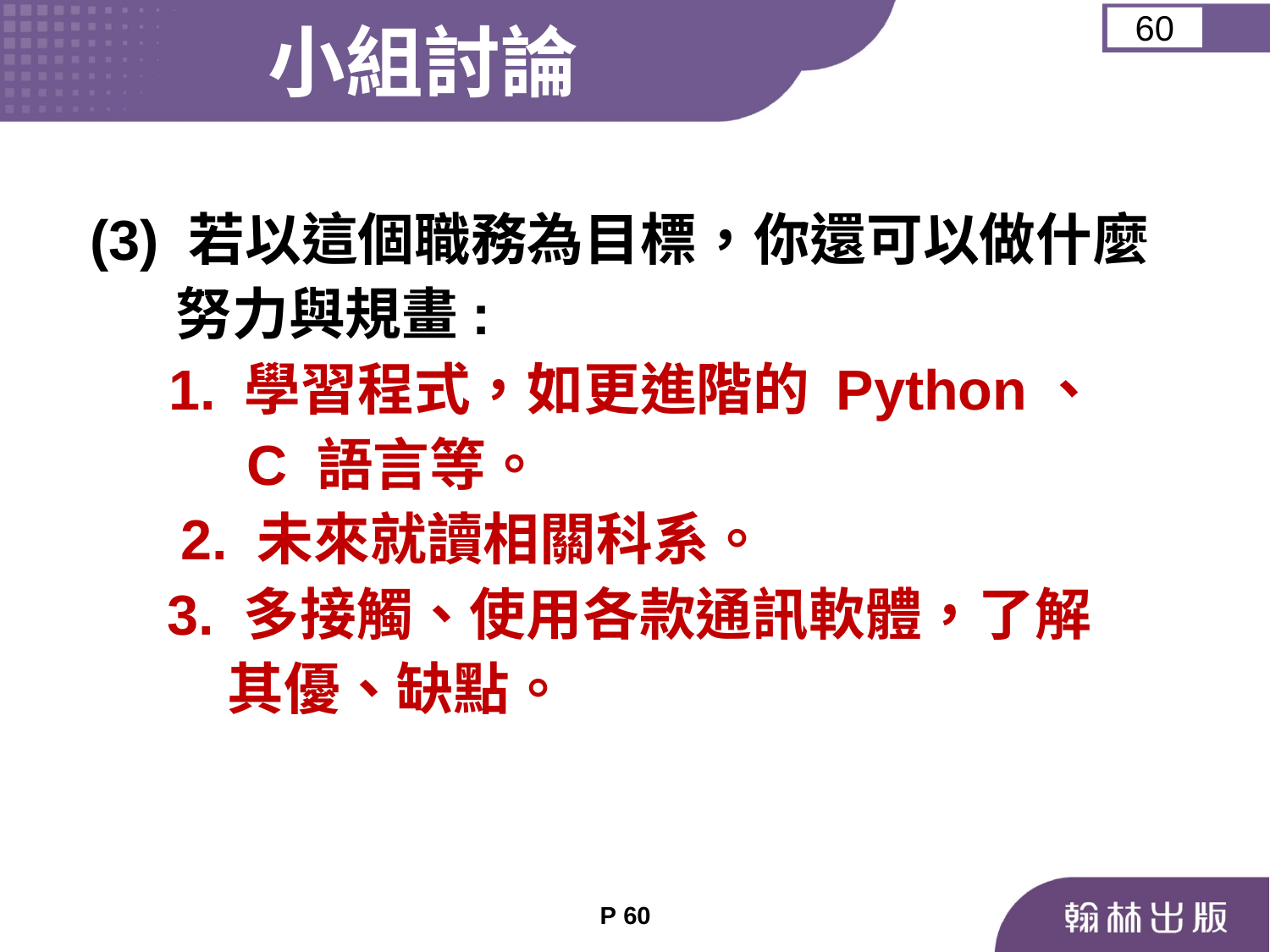

小組討論

60
  (3) 若以這個職務為目標，你還可以做什麼
        努力與規畫:
       1. 學習程式，如更進階的 Python、
            C 語言等。
  　 2. 未來就讀相關科系。
　   3. 多接觸、使用各款通訊軟體，了解
            其優、缺點。

P 60